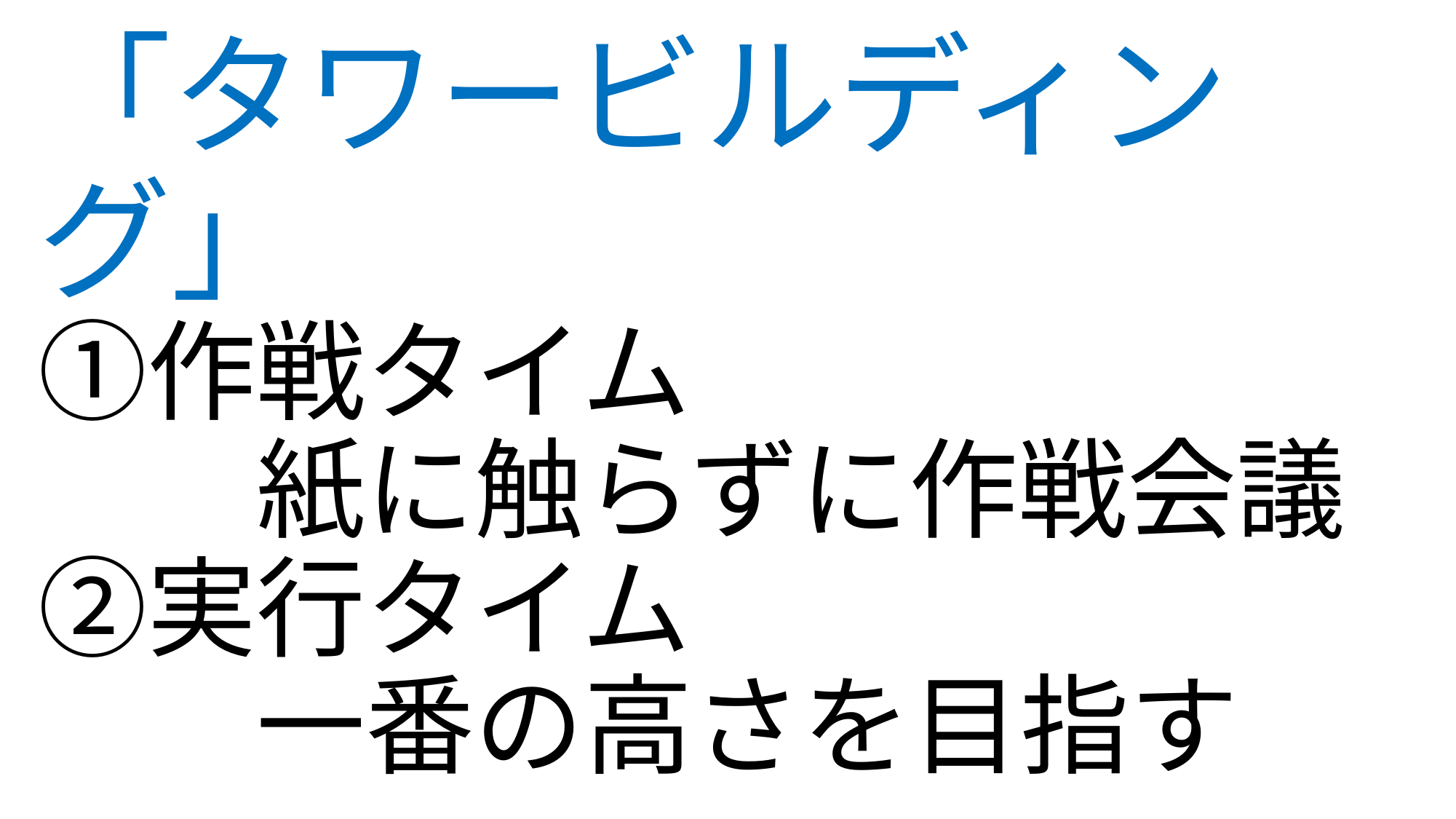

# 「タワービルディング」 ①作戦タイム 　　紙に触らずに作戦会議 ②実行タイム 　　一番の高さを目指す